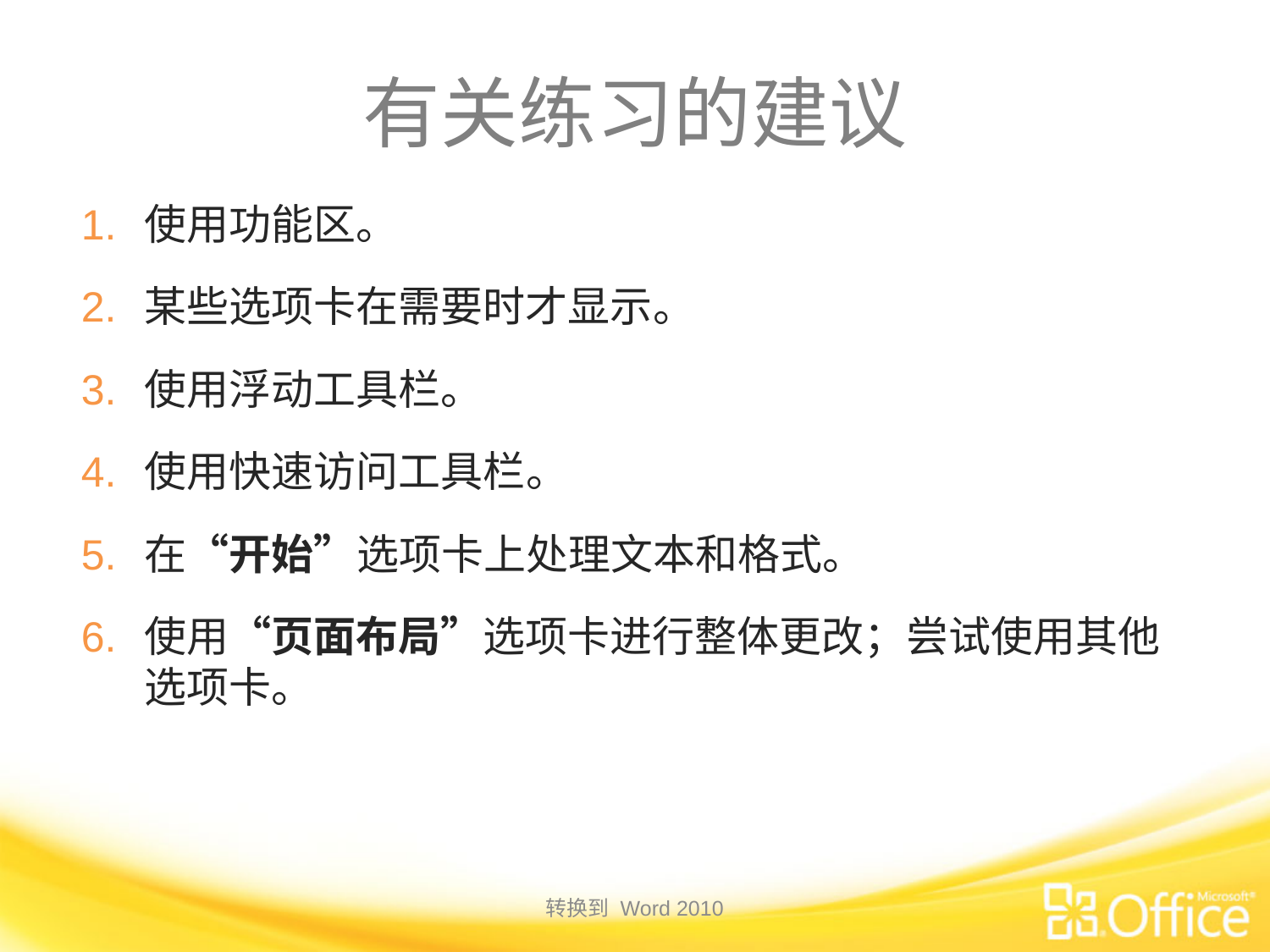

# 有关练习的建议
使用功能区。
某些选项卡在需要时才显示。
使用浮动工具栏。
使用快速访问工具栏。
在“开始”选项卡上处理文本和格式。
使用“页面布局”选项卡进行整体更改；尝试使用其他选项卡。
转换到 Word 2010